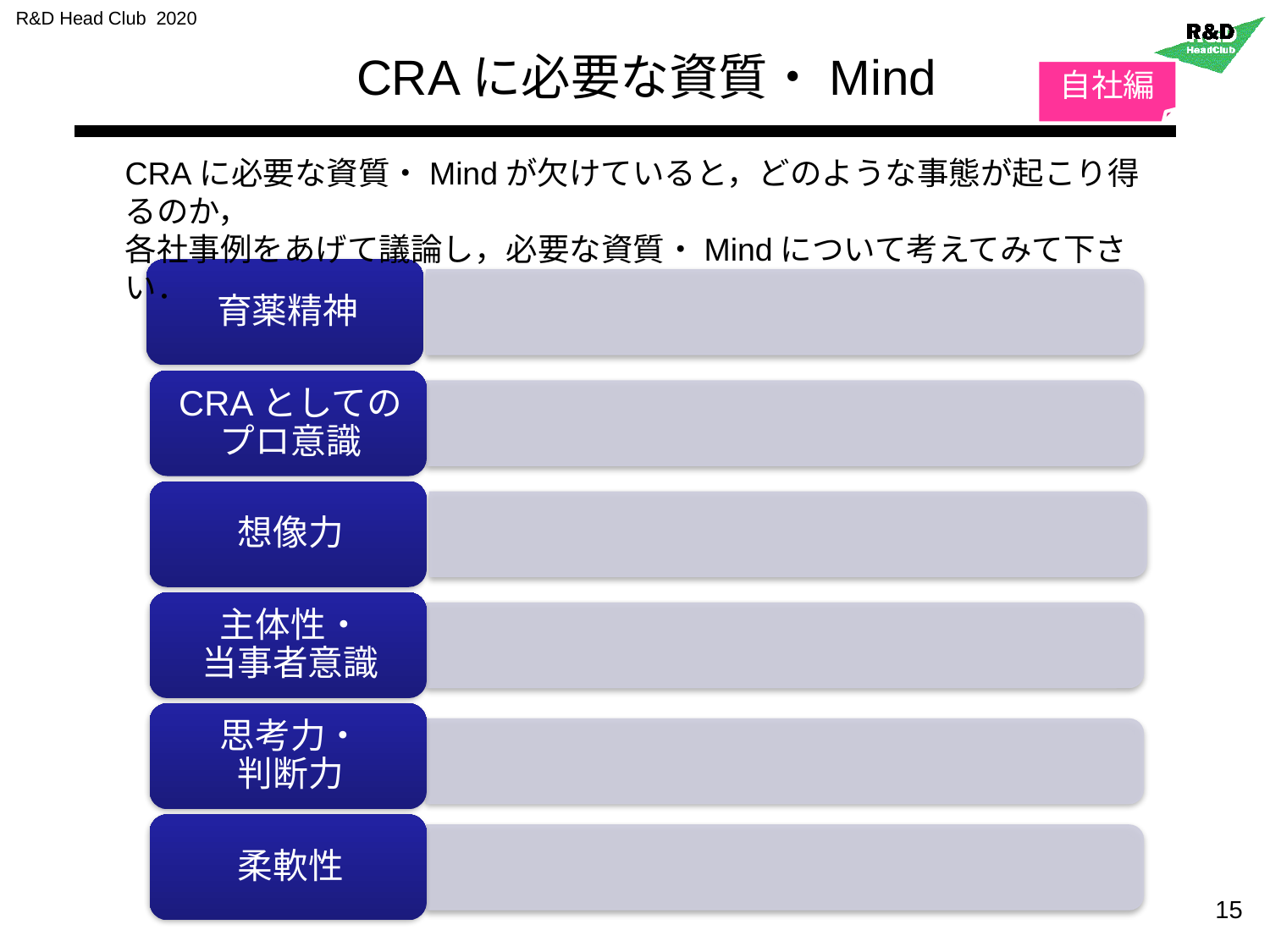

R&D Head Club  2020
CRAに必要な資質・Mind
自社編
CRAに必要な資質・Mindが欠けていると，どのような事態が起こり得るのか，
各社事例をあげて議論し，必要な資質・Mindについて考えてみて下さい．

育薬精神

CRAとしての
プロ意識

想像力

主体性・
当事者意識

思考力・
判断力

柔軟性
15